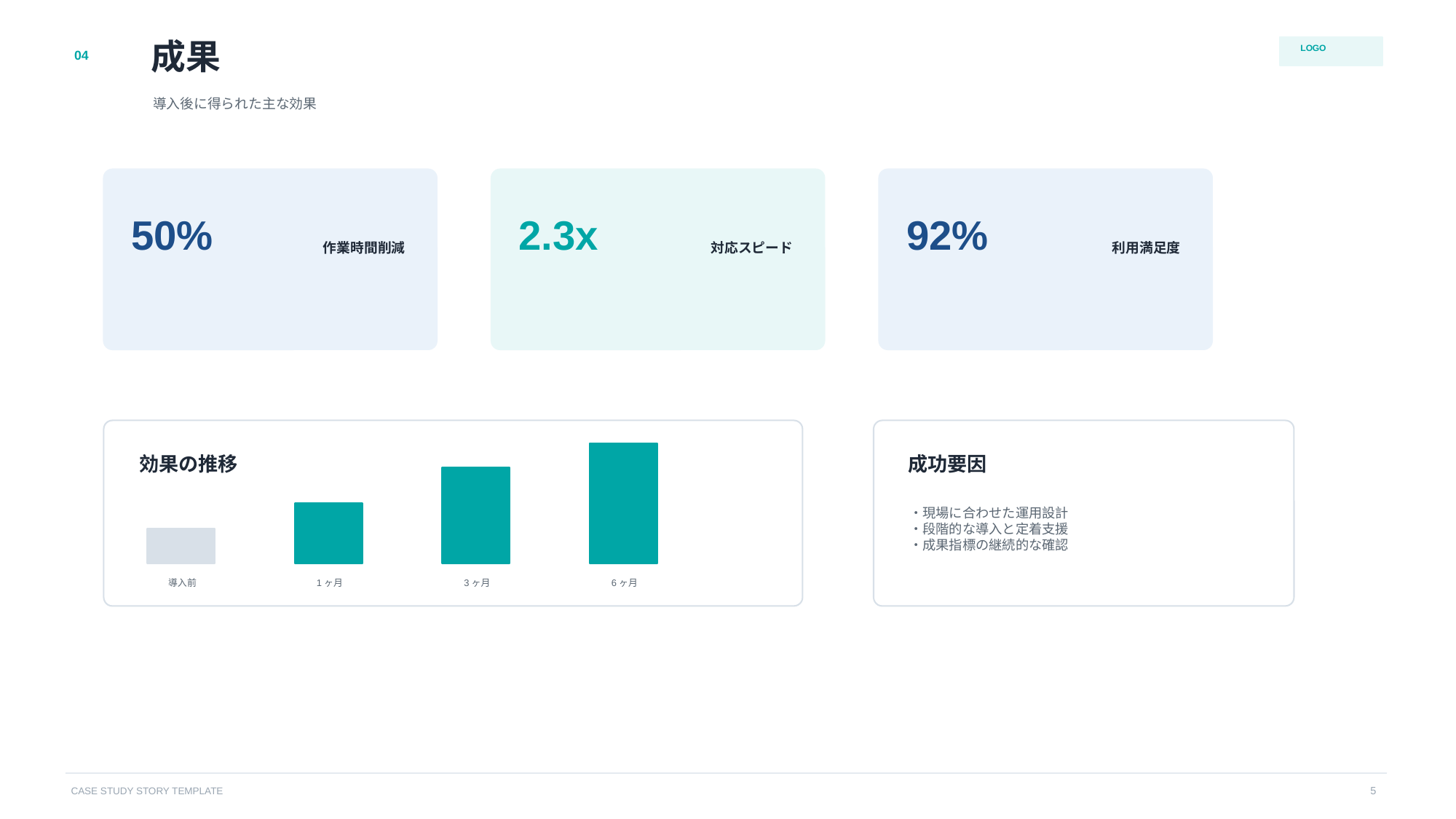

成果

04
LOGO
導入後に得られた主な効果

50%
2.3x
92%
作業時間削減
対応スピード
利用満足度

効果の推移
成功要因

・現場に合わせた運用設計
・段階的な導入と定着支援
・成果指標の継続的な確認

導入前
1ヶ月
3ヶ月
6ヶ月
5